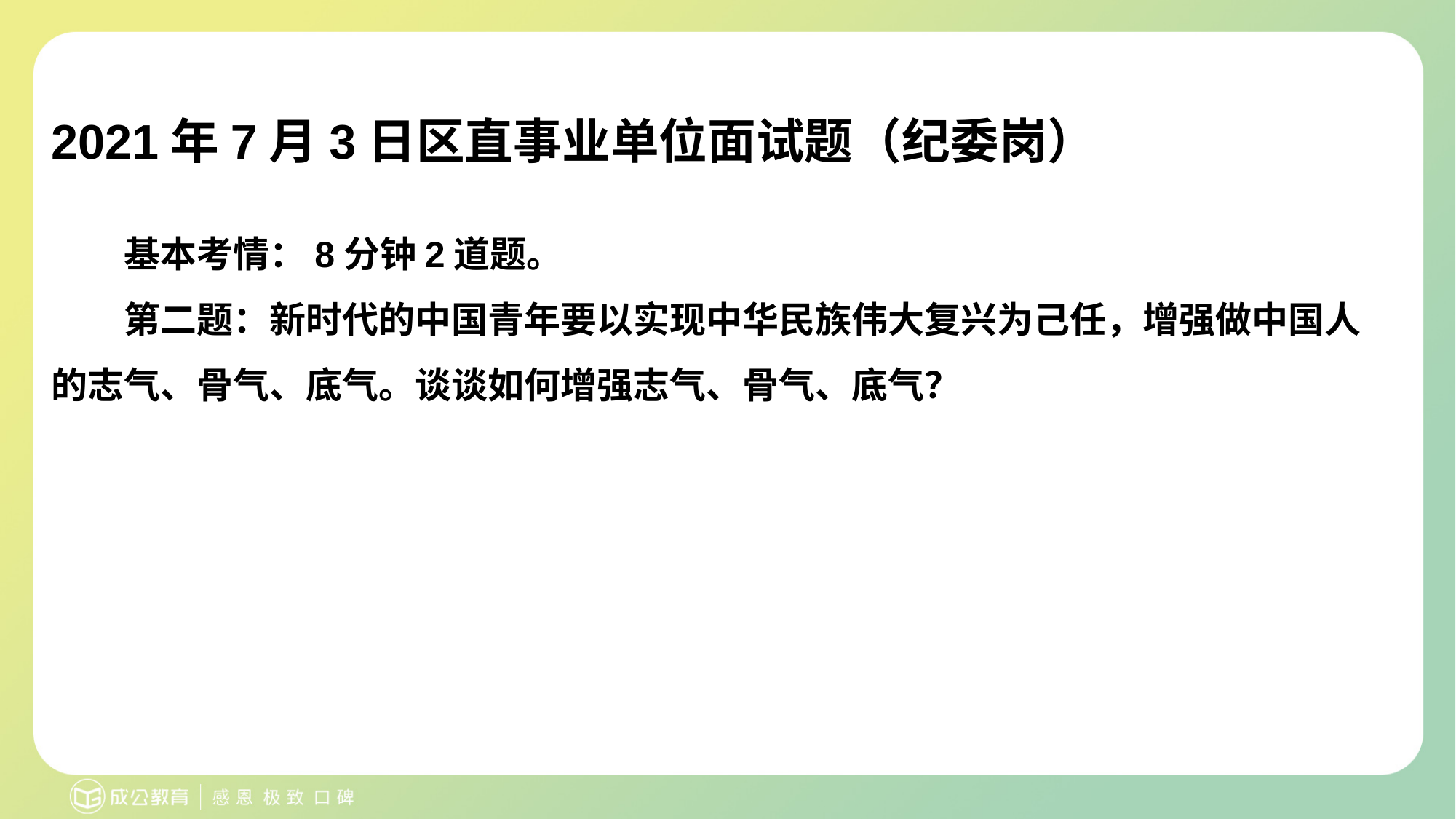

# 2021年7月3日区直事业单位面试题（纪委岗）

基本考情：8分钟2道题。
第二题：新时代的中国青年要以实现中华民族伟大复兴为己任，增强做中国人的志气、骨气、底气。谈谈如何增强志气、骨气、底气？